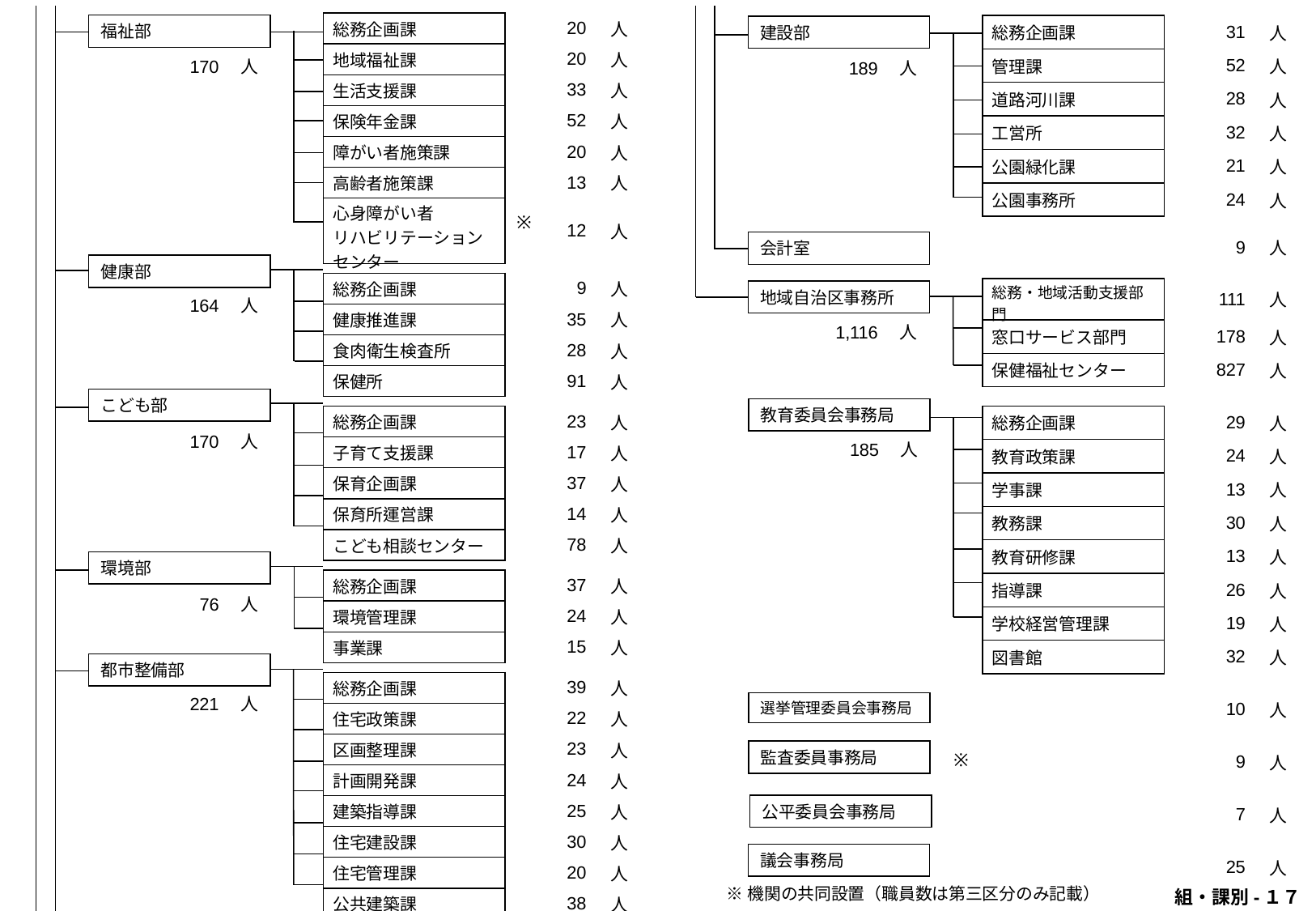

| 総務企画課 | 20 | 人 |
| --- | --- | --- |
| 地域福祉課 | 20 | 人 |
| 生活支援課 | 33 | 人 |
| 保険年金課 | 52 | 人 |
| 障がい者施策課 | 20 | 人 |
| 高齢者施策課 | 13 | 人 |
| 心身障がい者 リハビリテーションセンター | 12 | 人 |
|  |  |  |
| 総務企画課 | 9 | 人 |
| 健康推進課 | 35 | 人 |
| 食肉衛生検査所 | 28 | 人 |
| 保健所 | 91 | 人 |
|  |  |  |
| 総務企画課 | 23 | 人 |
| 子育て支援課 | 17 | 人 |
| 保育企画課 | 37 | 人 |
| 保育所運営課 | 14 | 人 |
| こども相談センター | 78 | 人 |
|  |  |  |
| 総務企画課 | 37 | 人 |
| 環境管理課 | 24 | 人 |
| 事業課 | 15 | 人 |
|  |  |  |
| 総務企画課 | 39 | 人 |
| 住宅政策課 | 22 | 人 |
| 区画整理課 | 23 | 人 |
| 計画開発課 | 24 | 人 |
| 建築指導課 | 25 | 人 |
| 住宅建設課 | 30 | 人 |
| 住宅管理課 | 20 | 人 |
| 公共建築課 | 38 | 人 |
福祉部
建設部
| 総務企画課 | 31 | 人 |
| --- | --- | --- |
| 管理課 | 52 | 人 |
| 道路河川課 | 28 | 人 |
| 工営所 | 32 | 人 |
| 公園緑化課 | 21 | 人 |
| 公園事務所 | 24 | 人 |
|  |  |  |
|  | 9 | 人 |
|  |  |  |
| 総務・地域活動支援部門 | 111 | 人 |
| 窓口サービス部門 | 178 | 人 |
| 保健福祉センター | 827 | 人 |
|  |  |  |
| 総務企画課 | 29 | 人 |
| 教育政策課 | 24 | 人 |
| 学事課 | 13 | 人 |
| 教務課 | 30 | 人 |
| 教育研修課 | 13 | 人 |
| 指導課 | 26 | 人 |
| 学校経営管理課 | 19 | 人 |
| 図書館 | 32 | 人 |
|  |  |  |
|  | 10 | 人 |
|  |  |  |
|  | 9 | 人 |
|  |  |  |
|  | 7 | 人 |
|  |  |  |
|  | 25 | 人 |
170　人
189　人
※
会計室
健康部
地域自治区事務所
164　人
1,116　人
こども部
教育委員会事務局
170　人
185　人
環境部
76　人
都市整備部
221　人
選挙管理委員会事務局
監査委員事務局
※
公平委員会事務局
議会事務局
※機関の共同設置（職員数は第三区分のみ記載）
組・課別-１７